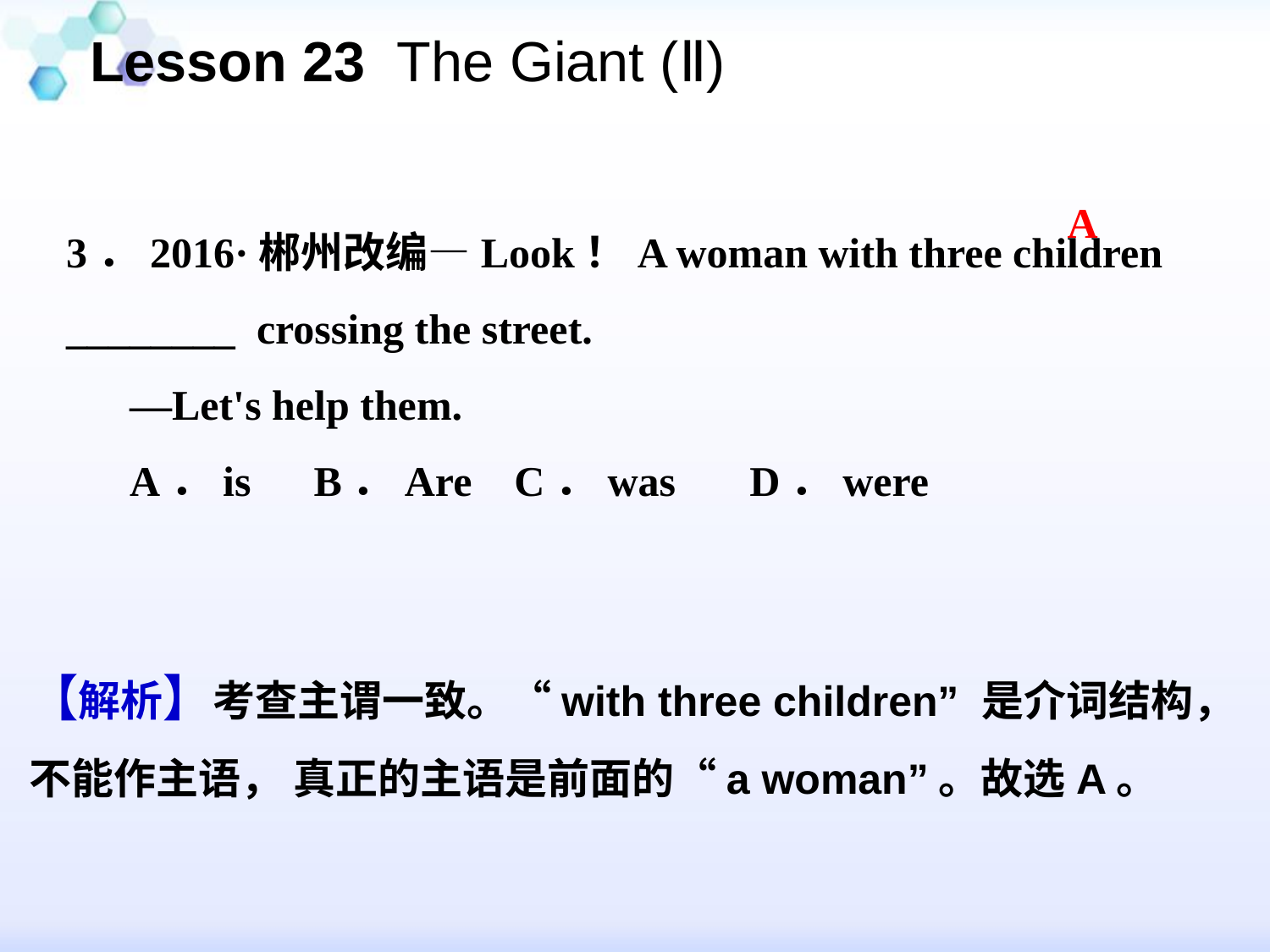

Lesson 23  The Giant (Ⅱ)
#
A
3．2016·郴州改编—Look！A woman with three children ________  crossing the street.
      —Let's help them.
      A．is　B．Are    C．was       D．were
【解析】考查主谓一致。“with three children” 是介词结构，不能作主语， 真正的主语是前面的“a woman”。故选A。